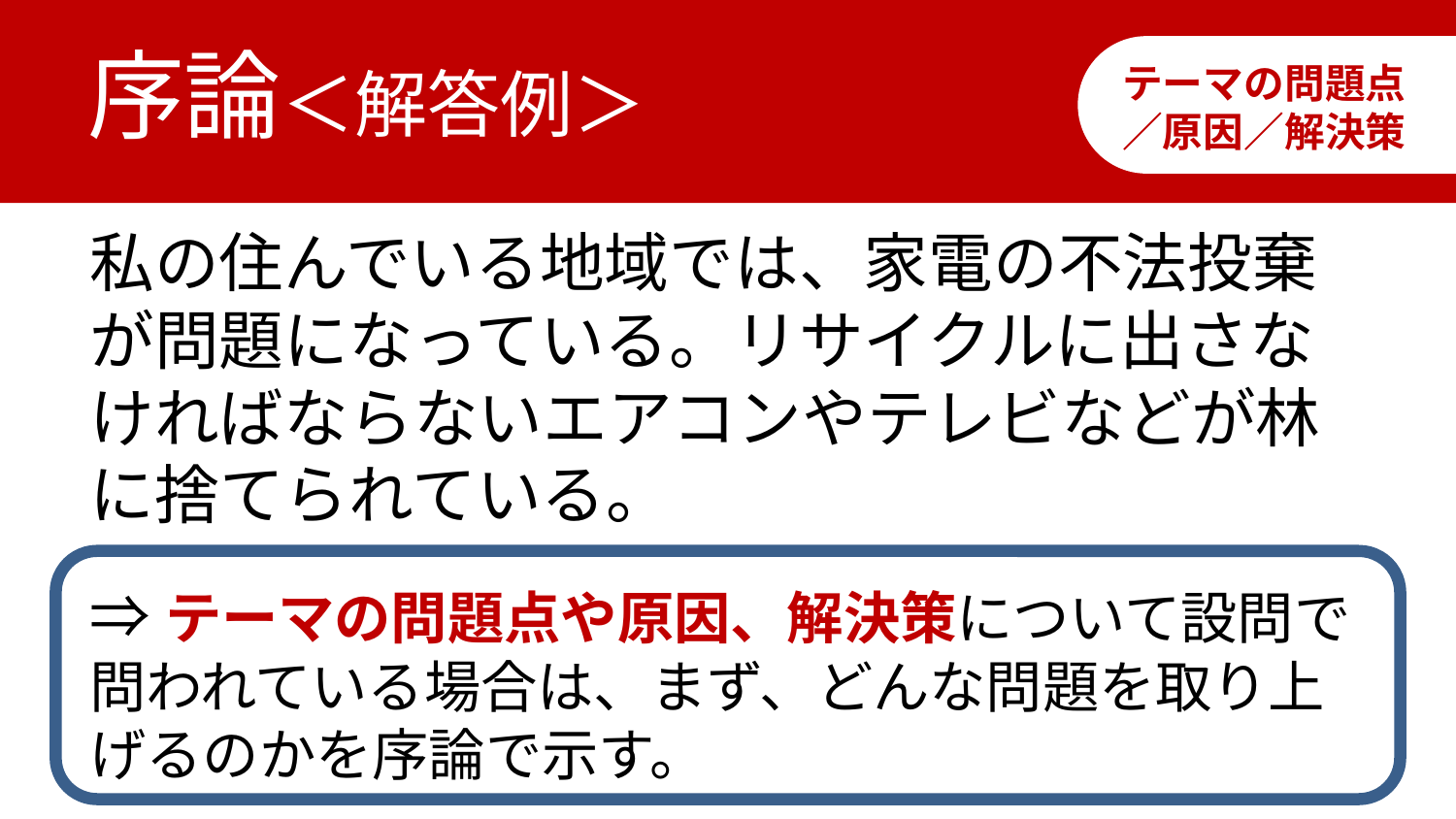

序論＜解答例＞

テーマの問題点
／原因／解決策
私の住んでいる地域では、家電の不法投棄が問題になっている。リサイクルに出さなければならないエアコンやテレビなどが林に捨てられている。

⇒テーマの問題点や原因、解決策について設問で問われている場合は、まず、どんな問題を取り上げるのかを序論で示す。